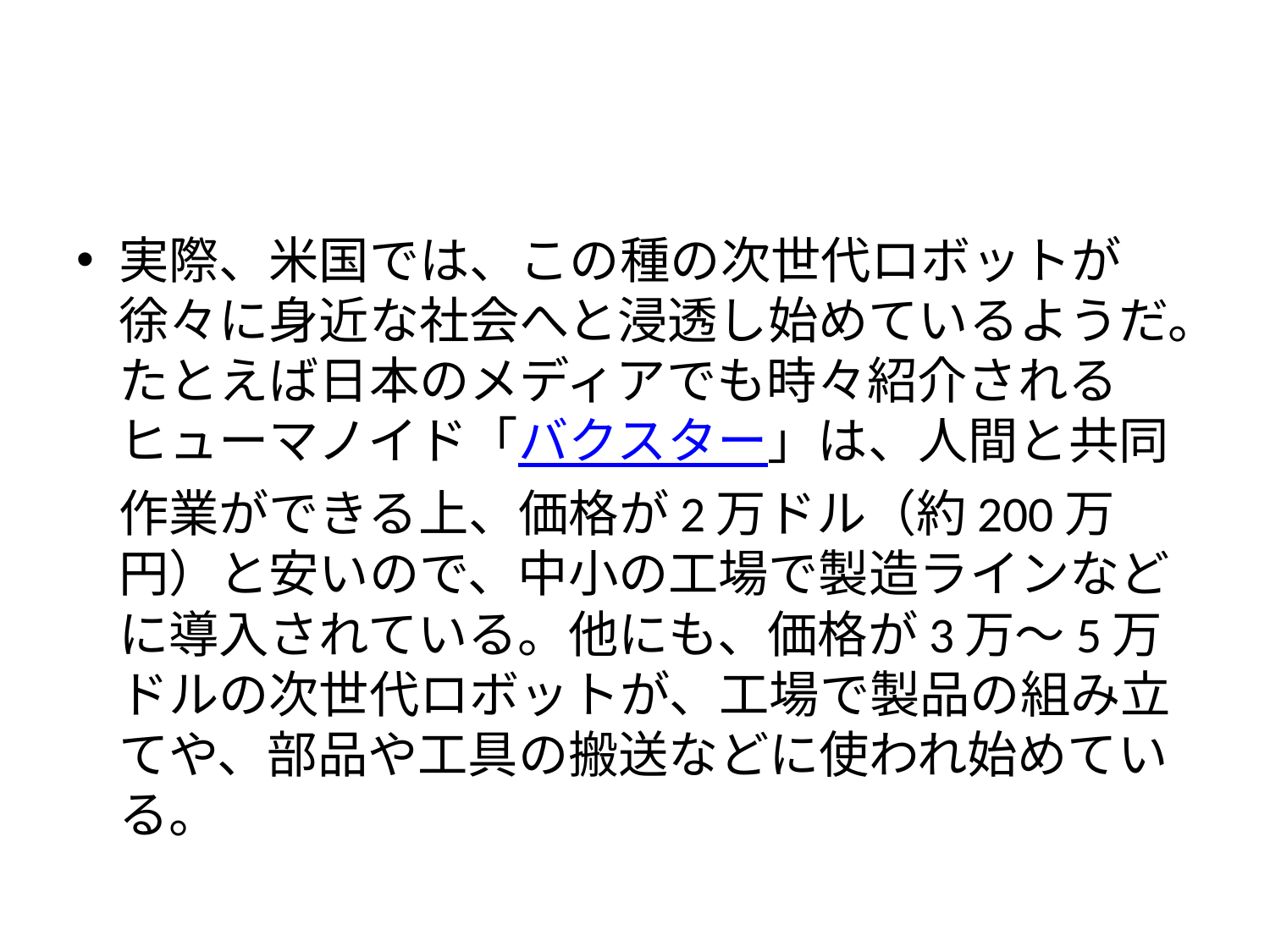

実際、米国では、この種の次世代ロボットが徐々に身近な社会へと浸透し始めているようだ。たとえば日本のメディアでも時々紹介されるヒューマノイド「バクスター」は、人間と共同作業ができる上、価格が2万ドル（約200万円）と安いので、中小の工場で製造ラインなどに導入されている。他にも、価格が3万～5万ドルの次世代ロボットが、工場で製品の組み立てや、部品や工具の搬送などに使われ始めている。